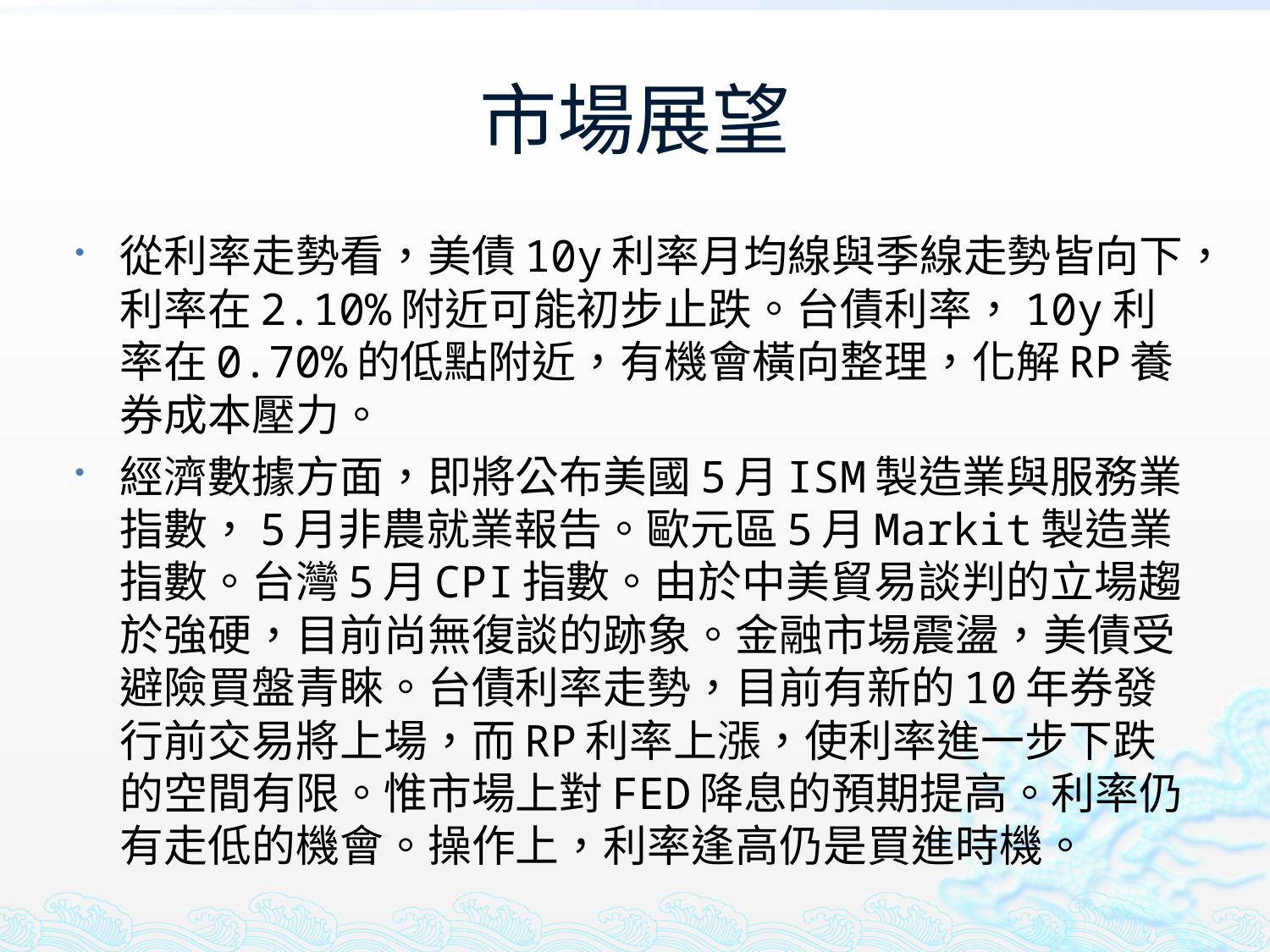

# 市場展望
從利率走勢看，美債10y利率月均線與季線走勢皆向下，利率在2.10%附近可能初步止跌。台債利率，10y利率在0.70%的低點附近，有機會橫向整理，化解RP養券成本壓力。
經濟數據方面，即將公布美國5月ISM製造業與服務業指數，5月非農就業報告。歐元區5月Markit製造業指數。台灣5月CPI指數。由於中美貿易談判的立場趨於強硬，目前尚無復談的跡象。金融市場震盪，美債受避險買盤青睞。台債利率走勢，目前有新的10年券發行前交易將上場，而RP利率上漲，使利率進一步下跌的空間有限。惟市場上對FED降息的預期提高。利率仍有走低的機會。操作上，利率逢高仍是買進時機。